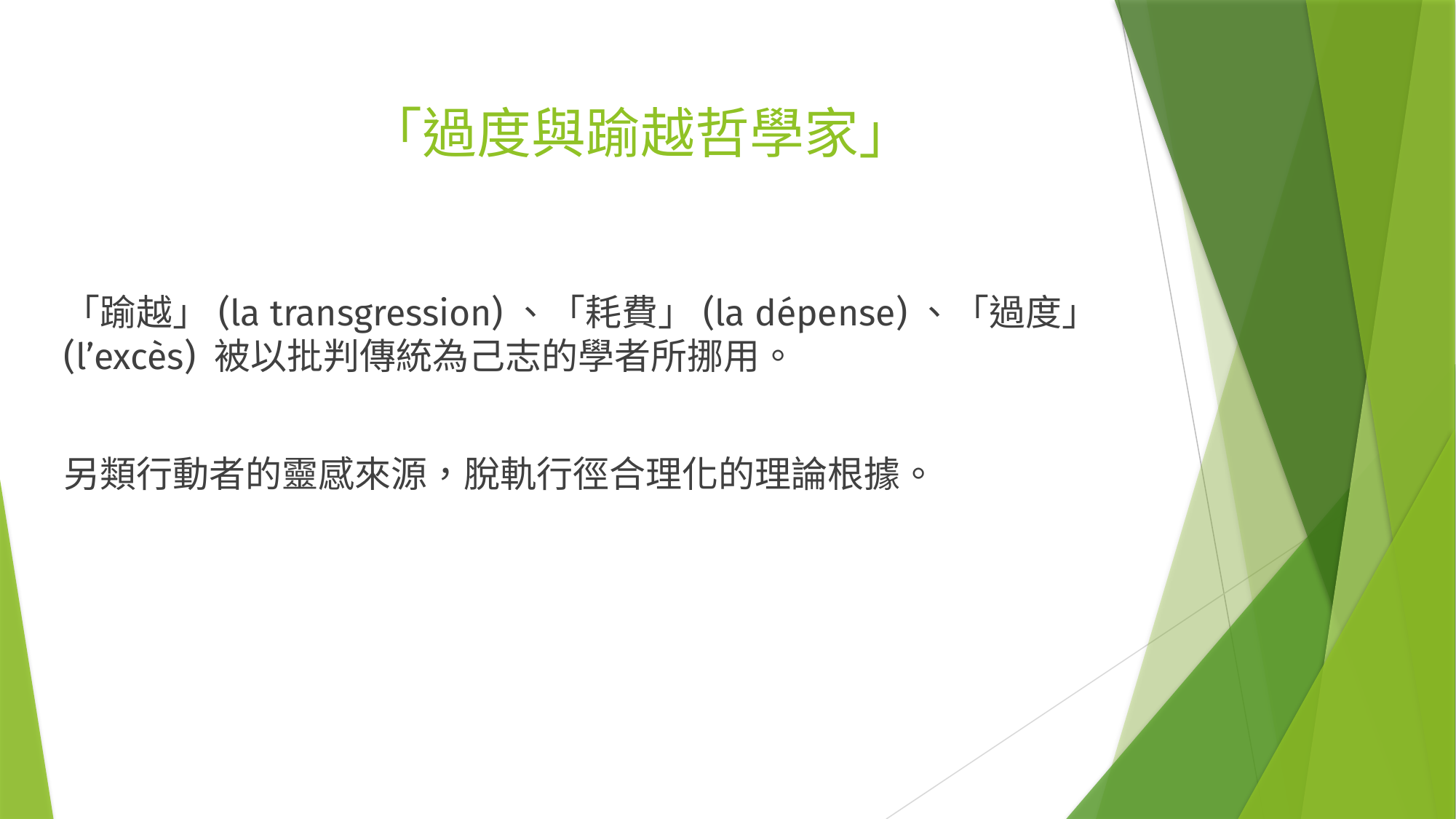

# 「過度與踰越哲學家」
「踰越」(la transgression)、「耗費」(la dépense)、「過度」(l’excès) 被以批判傳統為己志的學者所挪用。

另類行動者的靈感來源，脫軌行徑合理化的理論根據。